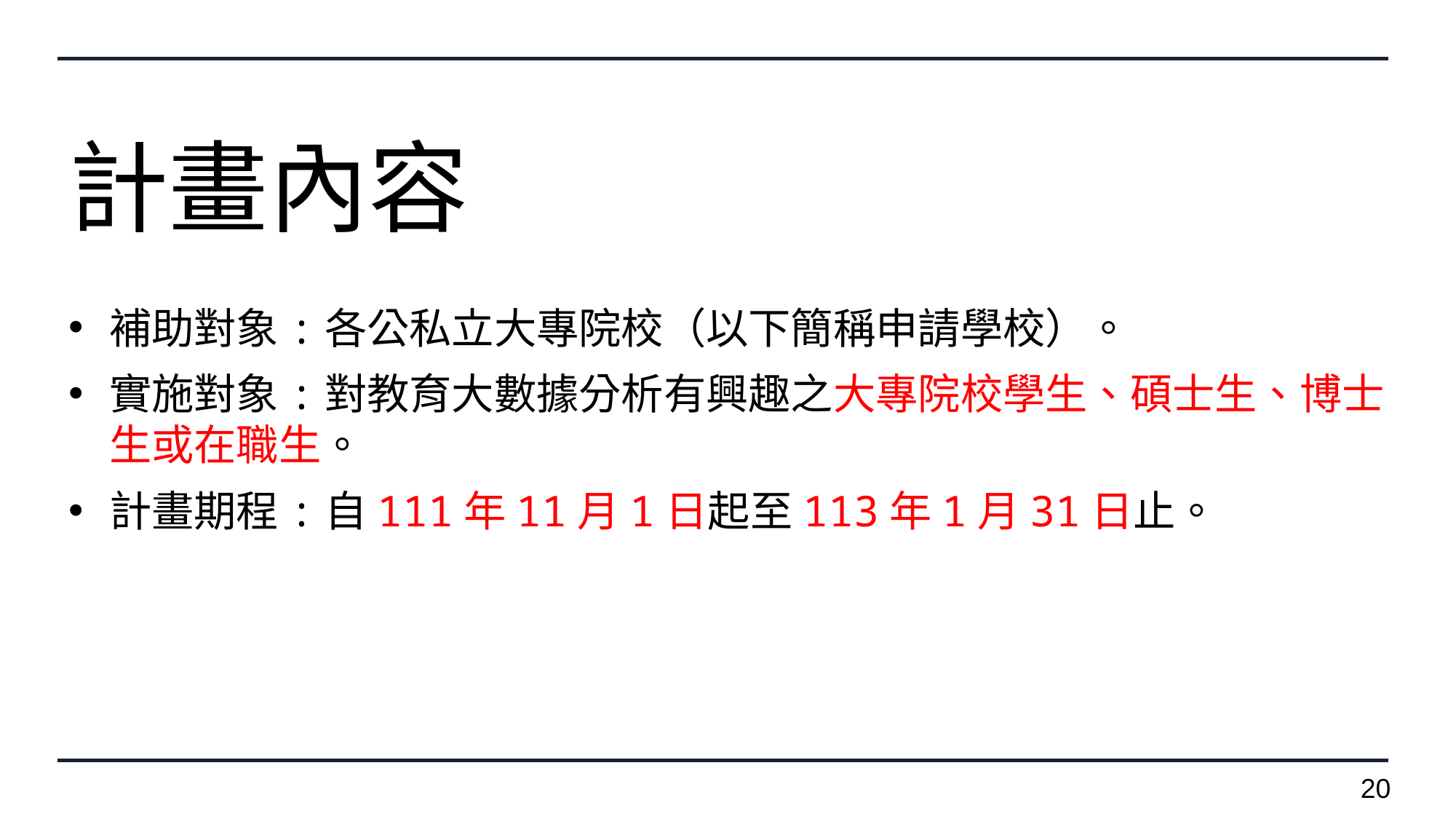

# 計畫內容
補助對象:各公私立大專院校（以下簡稱申請學校）。
實施對象:對教育大數據分析有興趣之大專院校學生、碩士生、博士生或在職生。
計畫期程:自111年11月1日起至113年1月31日止。
20